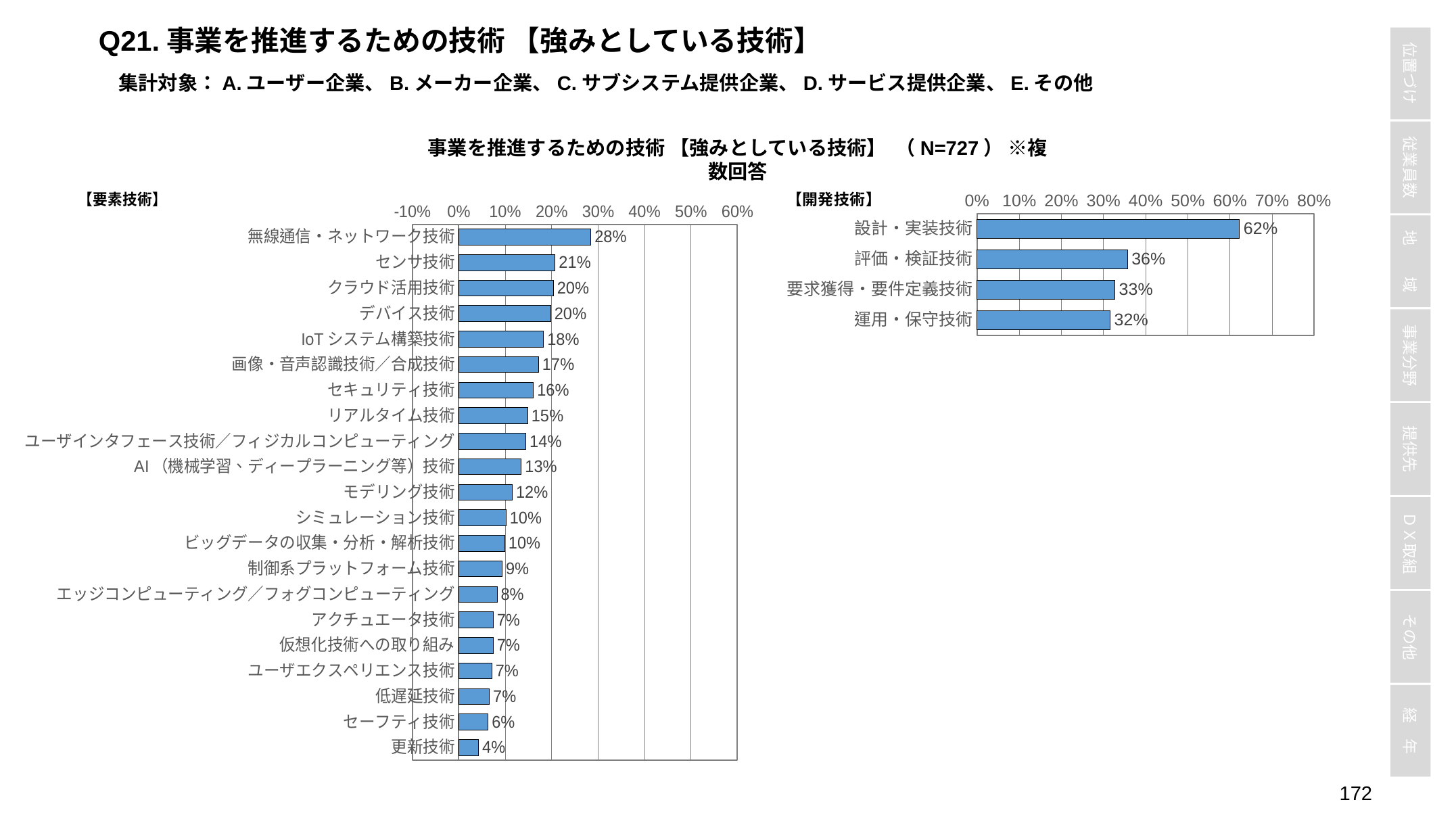

Q21.事業を推進するための技術 【強みとしている技術】
集計対象：A.ユーザー企業、B.メーカー企業、C.サブシステム提供企業、D.サービス提供企業、E.その他
事業を推進するための技術 【強みとしている技術】  （N=727） ※複数回答

### Chart

| Category |  |
|---|---|
| 無線通信・ネットワーク技術 | 0.28473177441540576 |
| センサ技術 | 0.2077028885832187 |
| クラウド活用技術 | 0.20357634112792297 |
| デバイス技術 | 0.19807427785419532 |
| IoTシステム構築技術 | 0.1829436038514443 |
| 画像・音声認識技術／合成技術 | 0.171939477303989 |
| セキュリティ技術 | 0.1609353507565337 |
| リアルタイム技術 | 0.1485557083906465 |
| ユーザインタフェース技術／フィジカルコンピューティング | 0.14442916093535077 |
| AI（機械学習、ディープラーニング等）技術 | 0.13480055020632736 |
| モデリング技術 | 0.1155433287482806 |
| シミュレーション技術 | 0.10178817056396149 |
| ビッグデータの収集・分析・解析技術 | 0.09903713892709766 |
| 制御系プラットフォーム技術 | 0.09353507565337002 |
| エッジコンピューティング／フォグコンピューティング | 0.08253094910591471 |
| アクチュエータ技術 | 0.07427785419532325 |
| 仮想化技術への取り組み | 0.07427785419532325 |
| ユーザエクスペリエンス技術 | 0.07152682255845942 |
| 低遅延技術 | 0.06602475928473177 |
| セーフティ技術 | 0.06327372764786796 |
| 更新技術 | 0.04264099037138927 |

### Chart

| Category |  |
|---|---|
| 設計・実装技術 | 0.6231086657496562 |
| 評価・検証技術 | 0.3576341127922971 |
| 要求獲得・要件定義技術 | 0.32737276478679506 |
| 運用・保守技術 | 0.31636863823933975 |
172